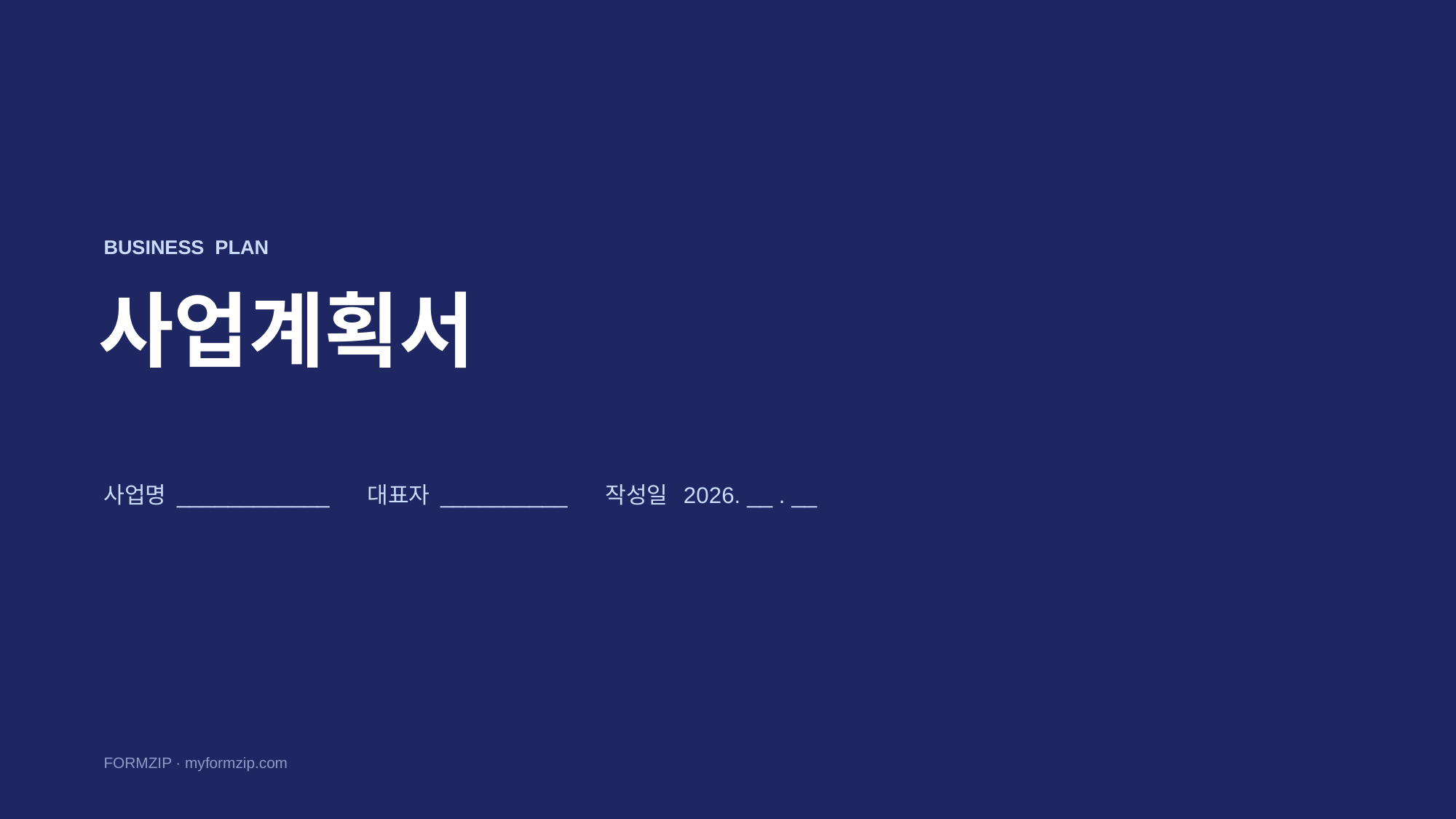

BUSINESS  PLAN
사업계획서
사업명 ____________     대표자 __________     작성일  2026. __ . __
FORMZIP · myformzip.com